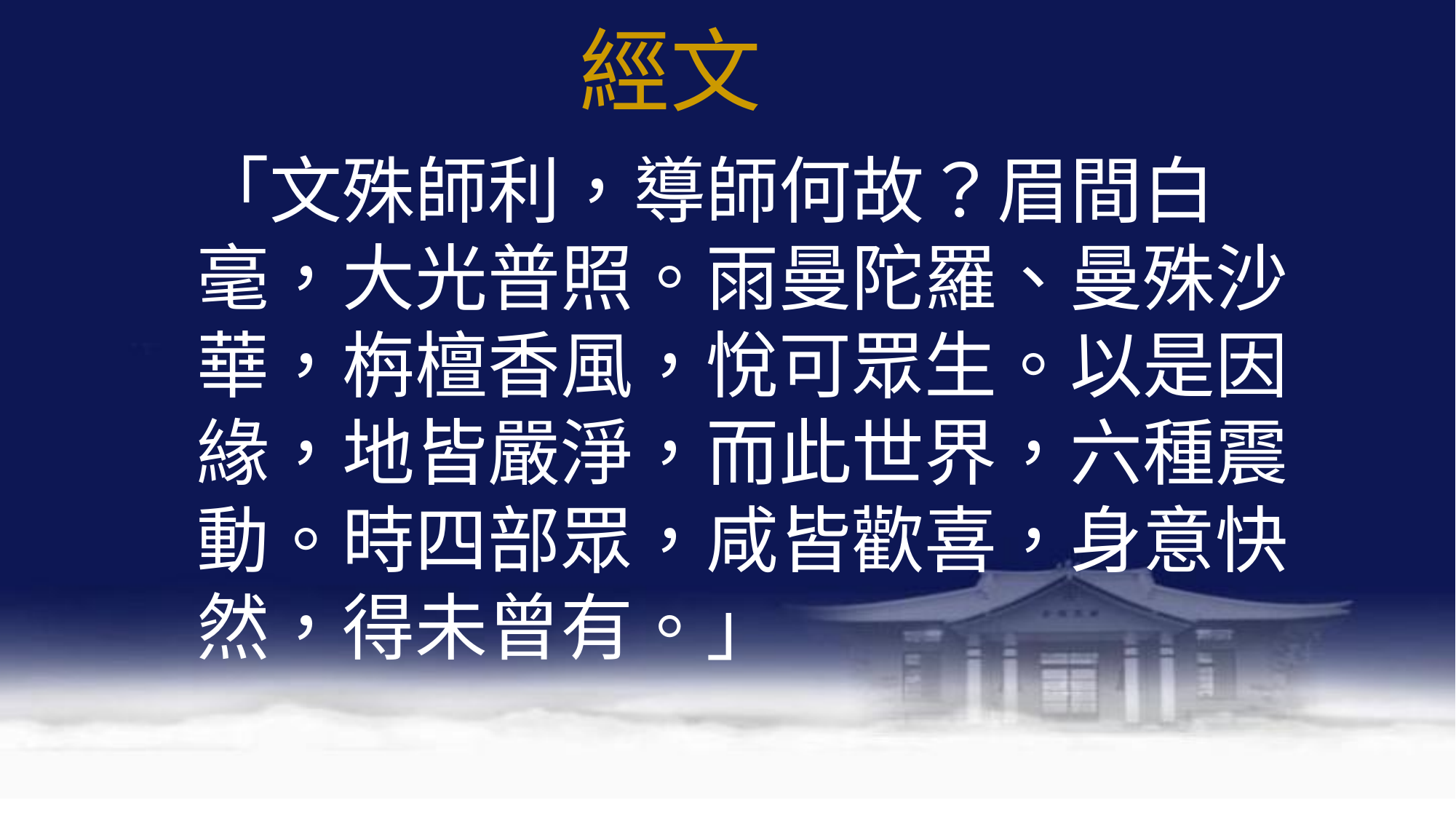

# 經文
「文殊師利，導師何故？眉間白毫，大光普照。雨曼陀羅、曼殊沙華，栴檀香風，悅可眾生。以是因緣，地皆嚴淨，而此世界，六種震動。時四部眾，咸皆歡喜，身意快然，得未曾有。」